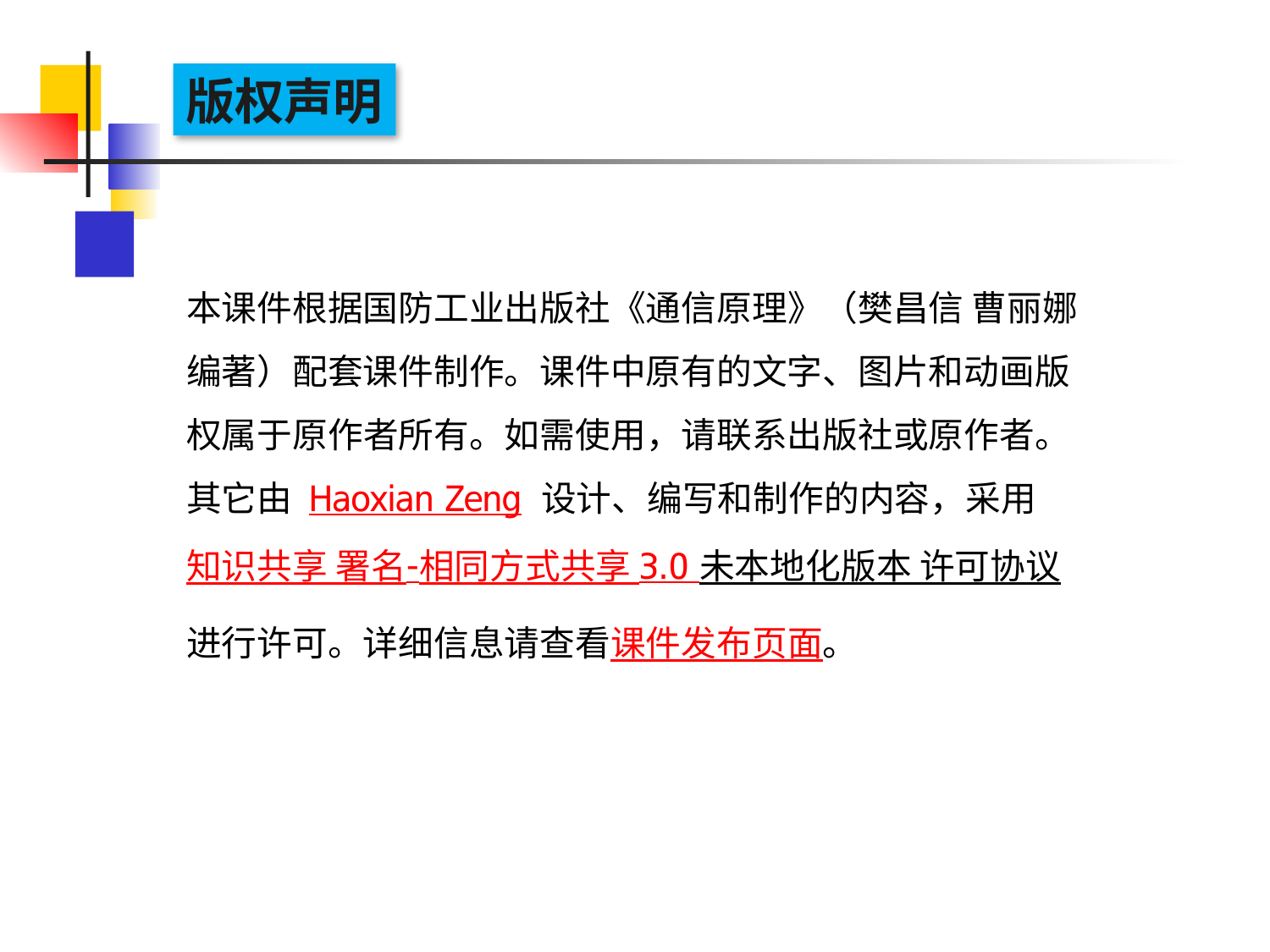

版权声明
本课件根据国防工业出版社《通信原理》（樊昌信 曹丽娜 编著）配套课件制作。课件中原有的文字、图片和动画版权属于原作者所有。如需使用，请联系出版社或原作者。其它由 Haoxian Zeng 设计、编写和制作的内容，采用 知识共享 署名-相同方式共享 3.0 未本地化版本 许可协议 进行许可。详细信息请查看课件发布页面。